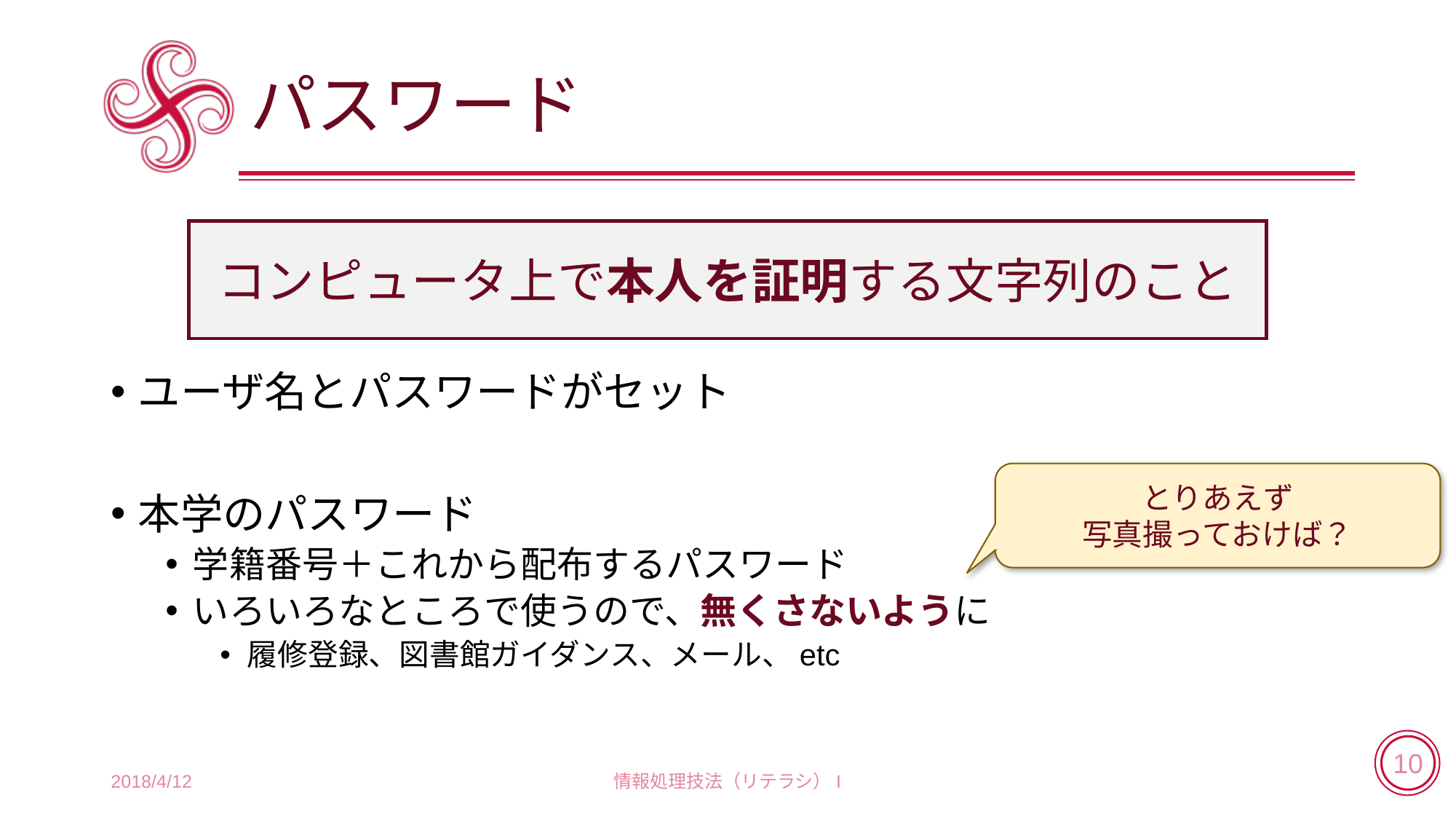

# パスワード
コンピュータ上で本人を証明する文字列のこと
ユーザ名とパスワードがセット

本学のパスワード
学籍番号＋これから配布するパスワード
いろいろなところで使うので、無くさないように
履修登録、図書館ガイダンス、メール、etc
とりあえず
写真撮っておけば？
2018/4/12
情報処理技法（リテラシ）I